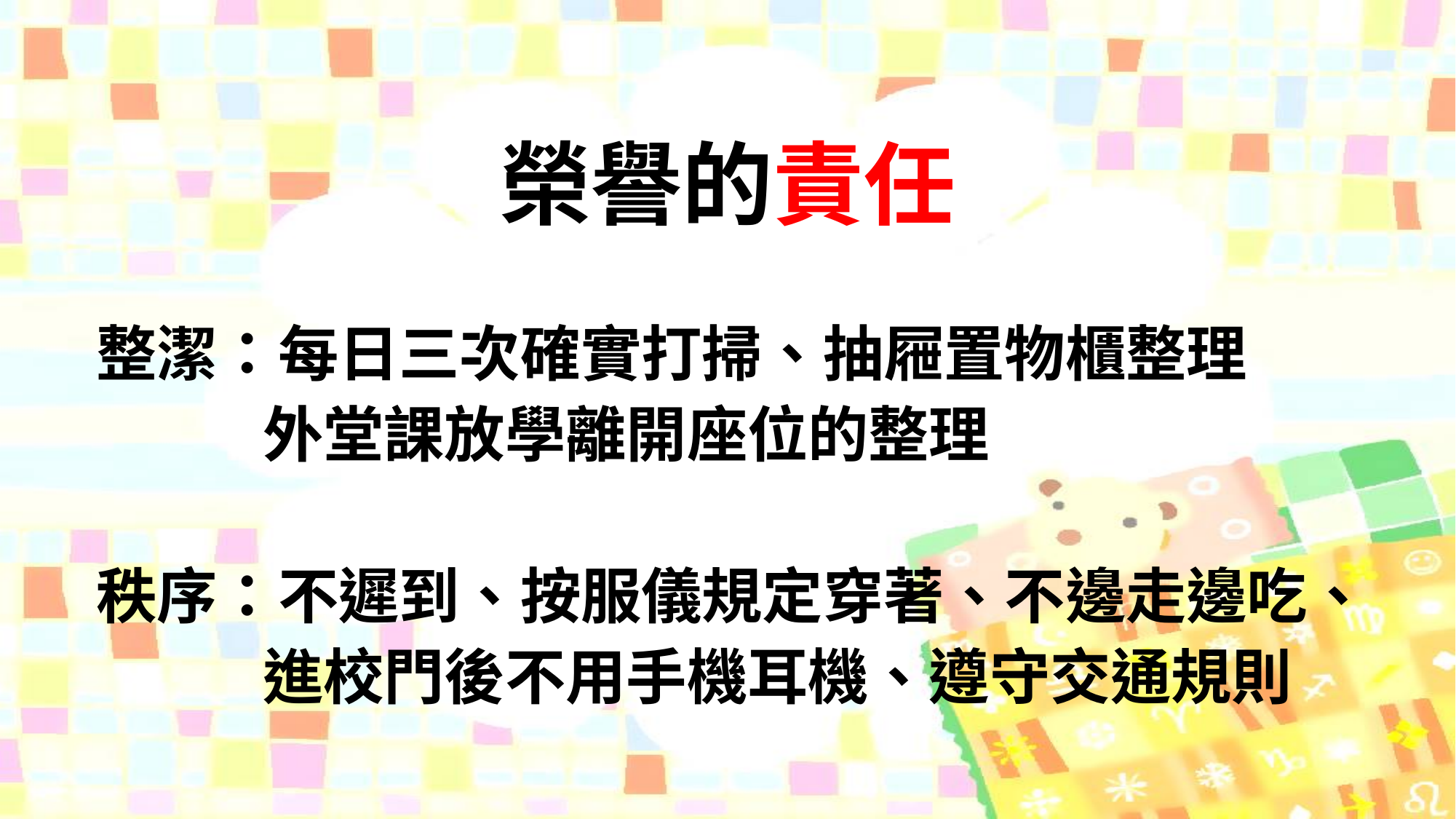

榮譽的責任
整潔：每日三次確實打掃、抽屜置物櫃整理
           外堂課放學離開座位的整理

秩序：不遲到、按服儀規定穿著、不邊走邊吃、
           進校門後不用手機耳機、遵守交通規則